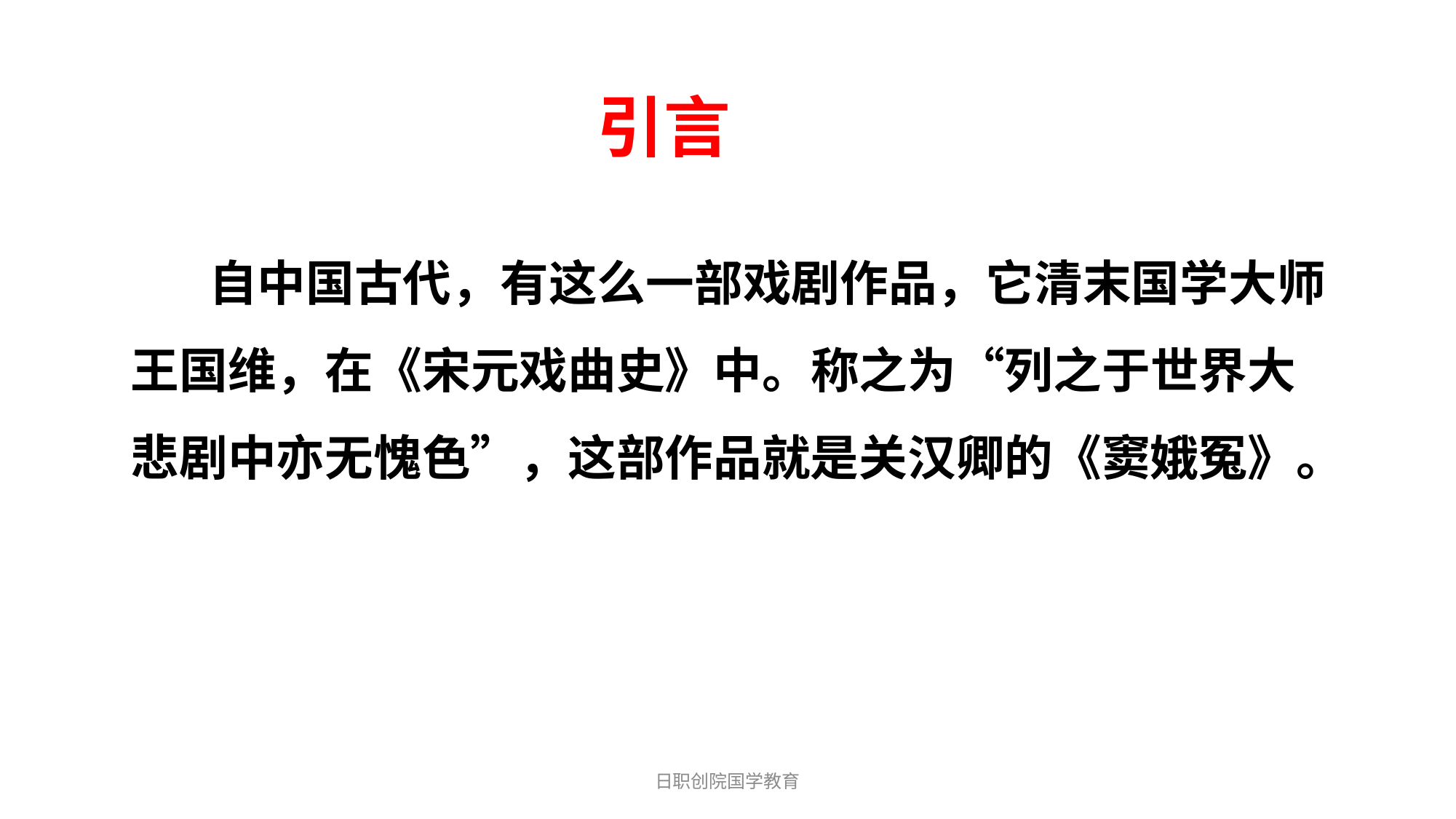

引言
      自中国古代，有这么一部戏剧作品，它清末国学大师王国维，在《宋元戏曲史》中。称之为“列之于世界大悲剧中亦无愧色”，这部作品就是关汉卿的《窦娥冤》。

日职创院国学教育